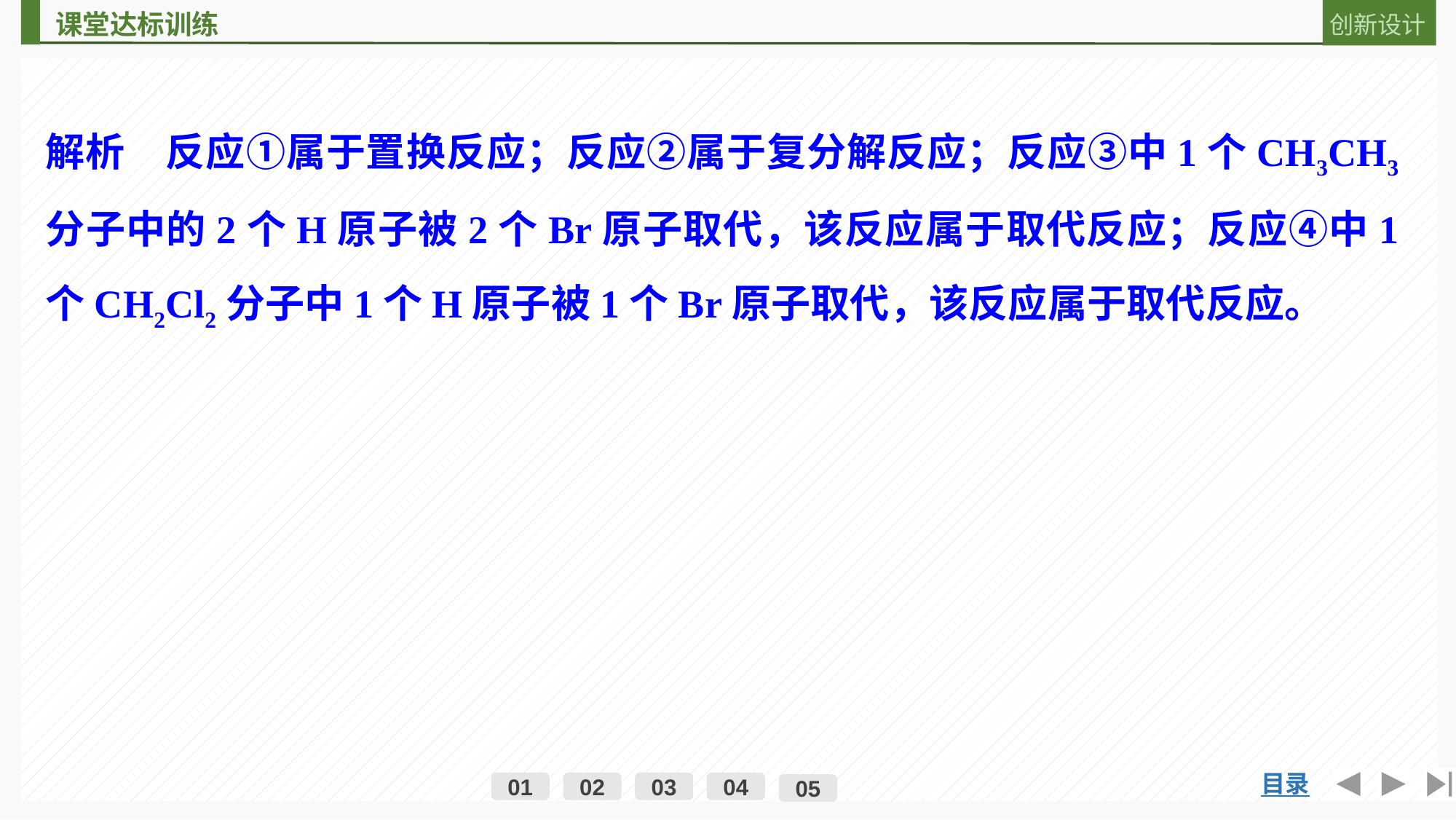

解析　反应①属于置换反应；反应②属于复分解反应；反应③中1个CH3CH3分子中的2个H原子被2个Br原子取代，该反应属于取代反应；反应④中1个CH2Cl2分子中1个H原子被1个Br原子取代，该反应属于取代反应。